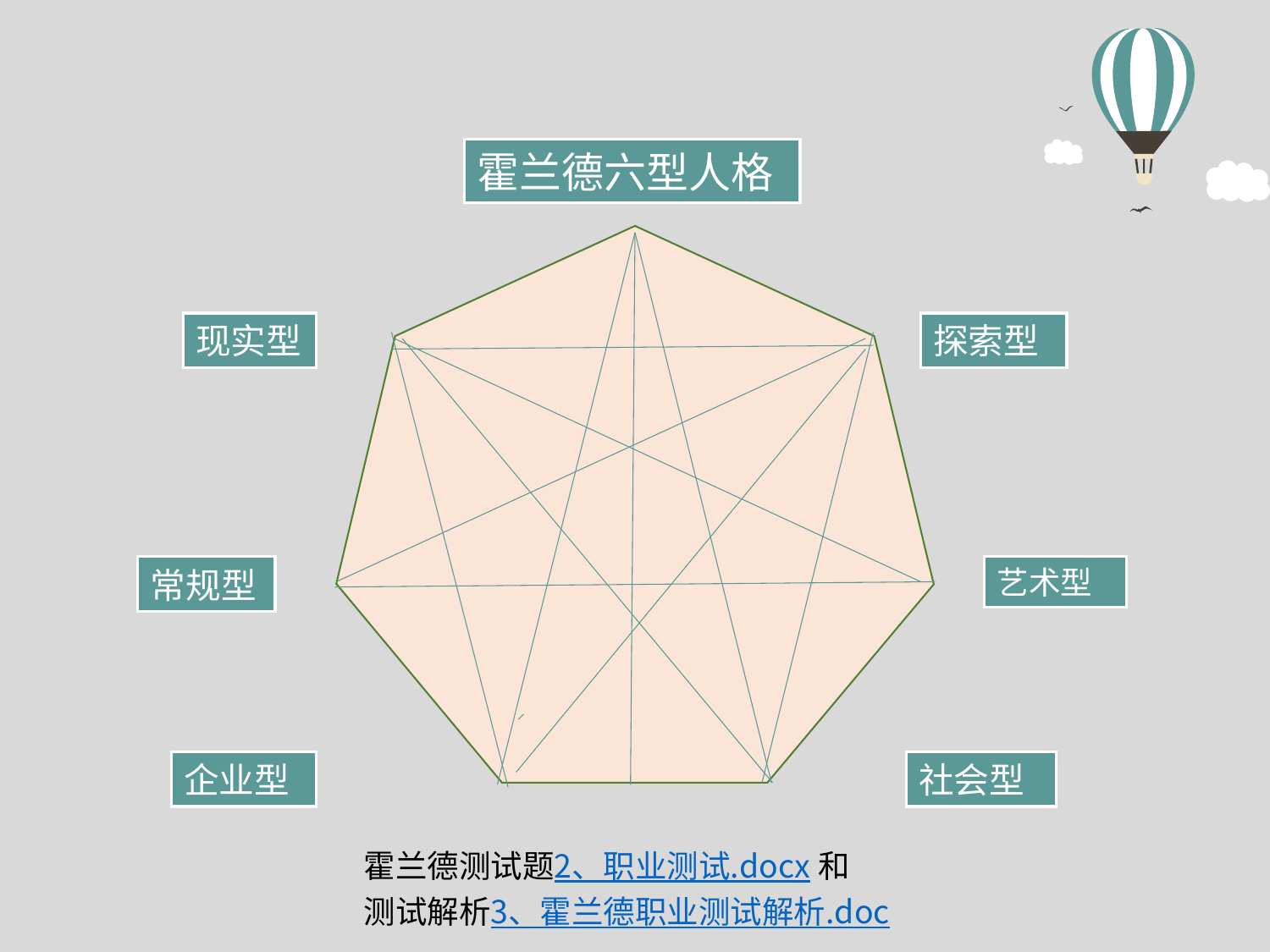

霍兰德六型人格

现实型
探索型
常规型
艺术型
企业型
社会型
霍兰德测试题2、职业测试.docx 和
测试解析3、霍兰德职业测试解析.doc